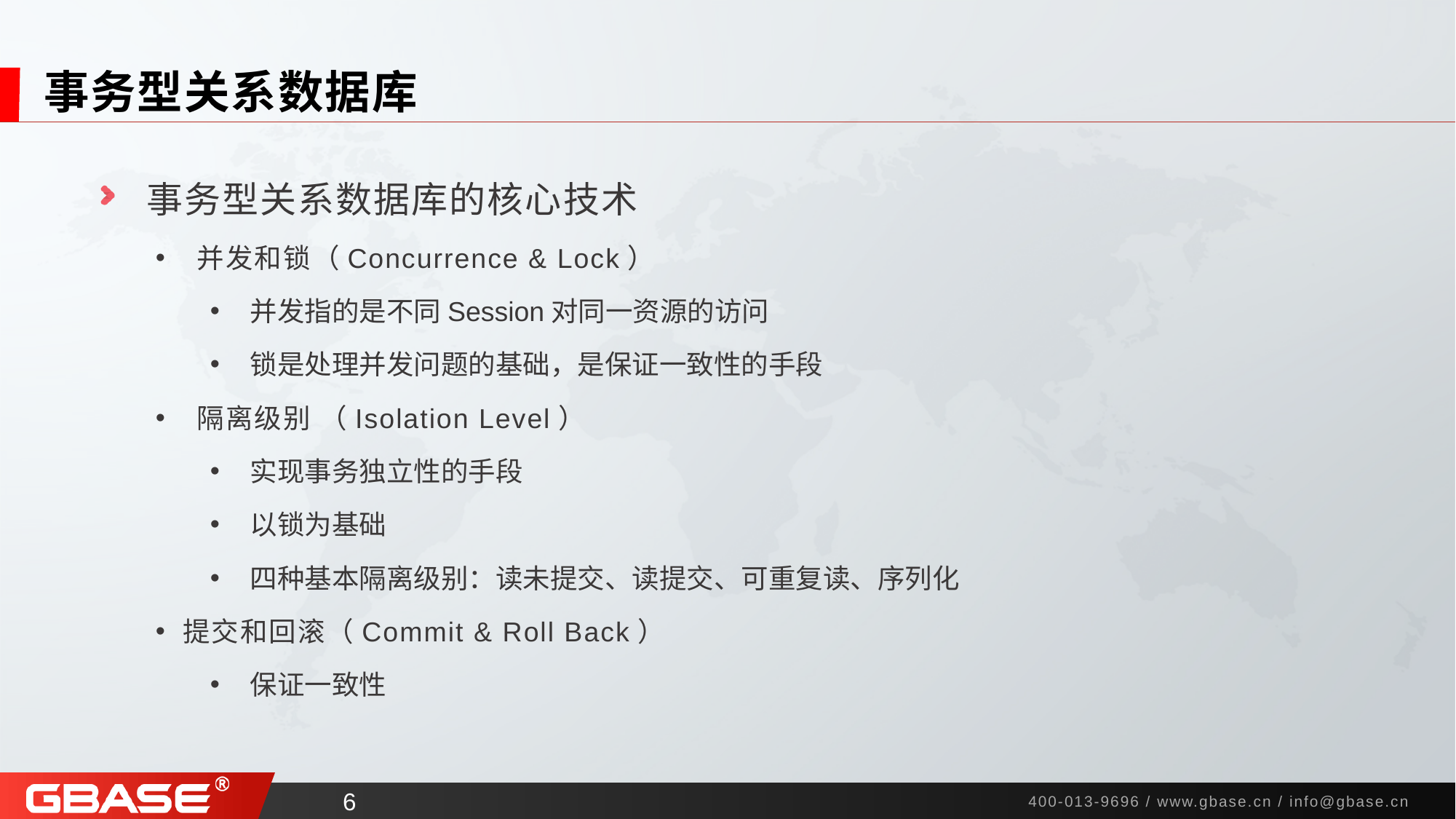

# 事务型关系数据库
 事务型关系数据库的核心技术
 并发和锁（Concurrence & Lock）
 并发指的是不同Session对同一资源的访问
 锁是处理并发问题的基础，是保证一致性的手段
 隔离级别 （Isolation Level）
 实现事务独立性的手段
 以锁为基础
 四种基本隔离级别：读未提交、读提交、可重复读、序列化
提交和回滚（Commit & Roll Back）
 保证一致性